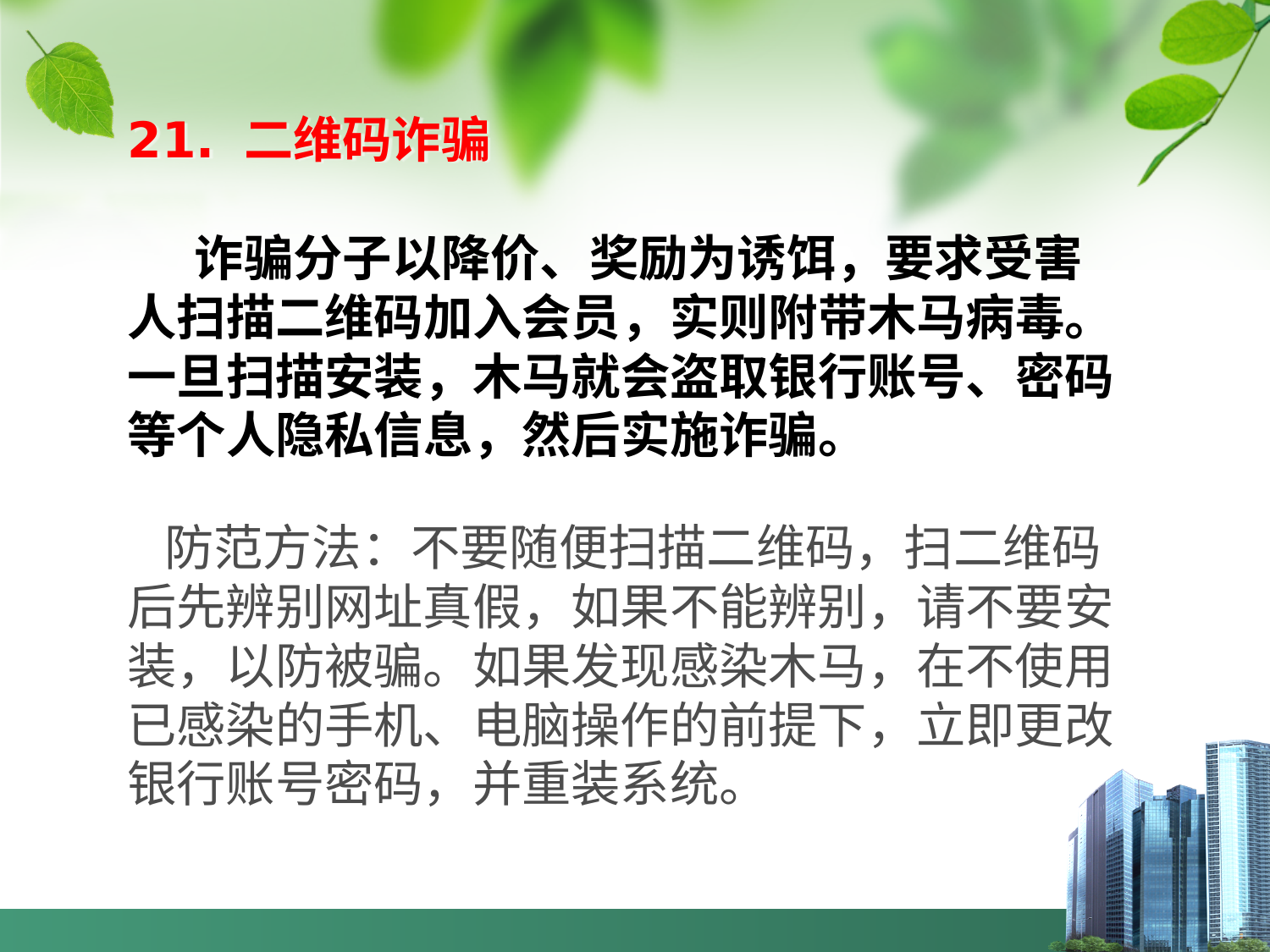

# 21. 二维码诈骗 诈骗分子以降价、奖励为诱饵，要求受害人扫描二维码加入会员，实则附带木马病毒。一旦扫描安装，木马就会盗取银行账号、密码等个人隐私信息，然后实施诈骗。
1
防范方法：不要随便扫描二维码，扫二维码后先辨别网址真假，如果不能辨别，请不要安装，以防被骗。如果发现感染木马，在不使用已感染的手机、电脑操作的前提下，立即更改银行账号密码，并重装系统。